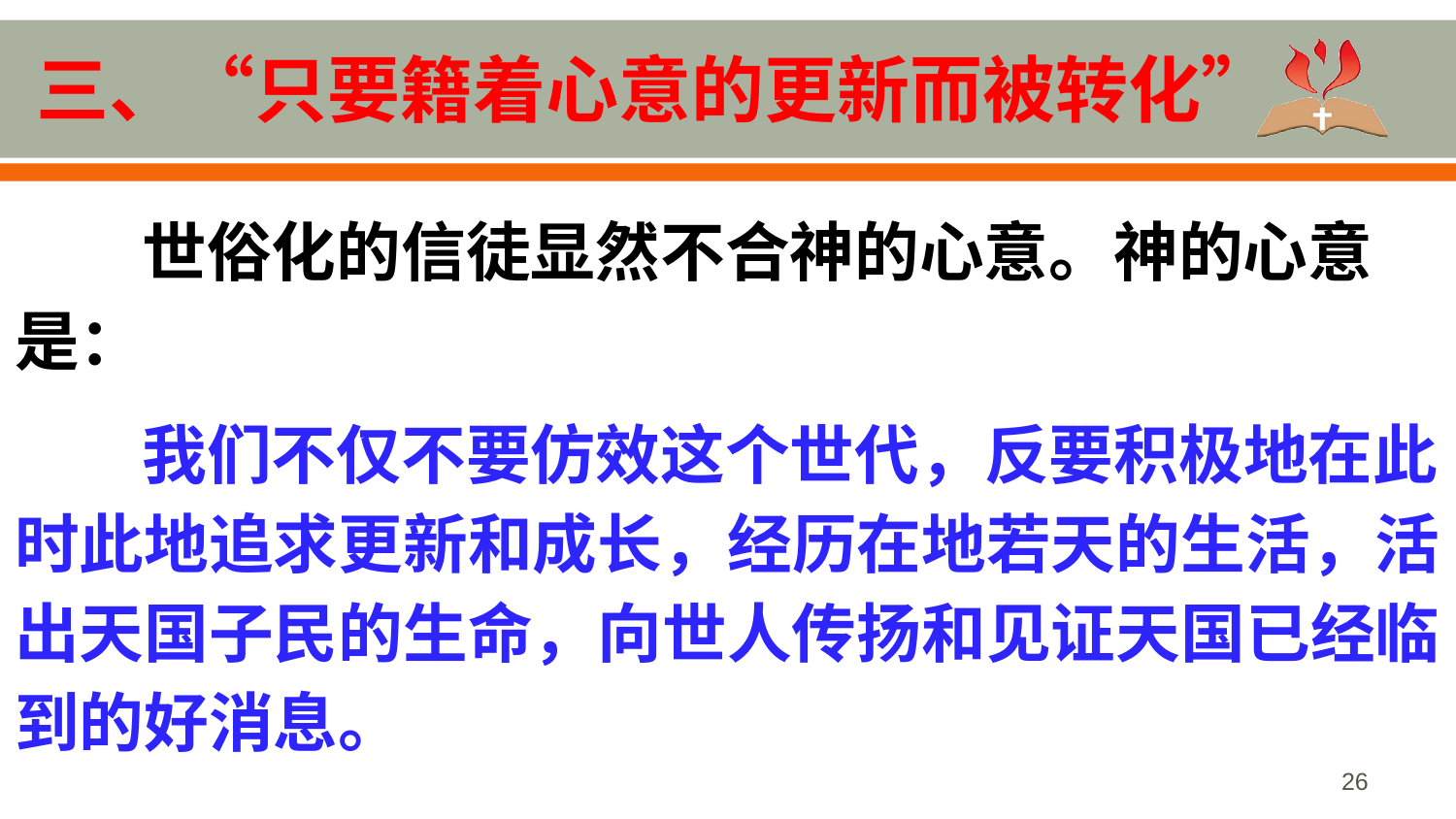

# 三、“只要籍着心意的更新而被转化”
世俗化的信徒显然不合神的心意。神的心意是：
我们不仅不要仿效这个世代，反要积极地在此时此地追求更新和成长，经历在地若天的生活，活出天国子民的生命，向世人传扬和见证天国已经临到的好消息。

26